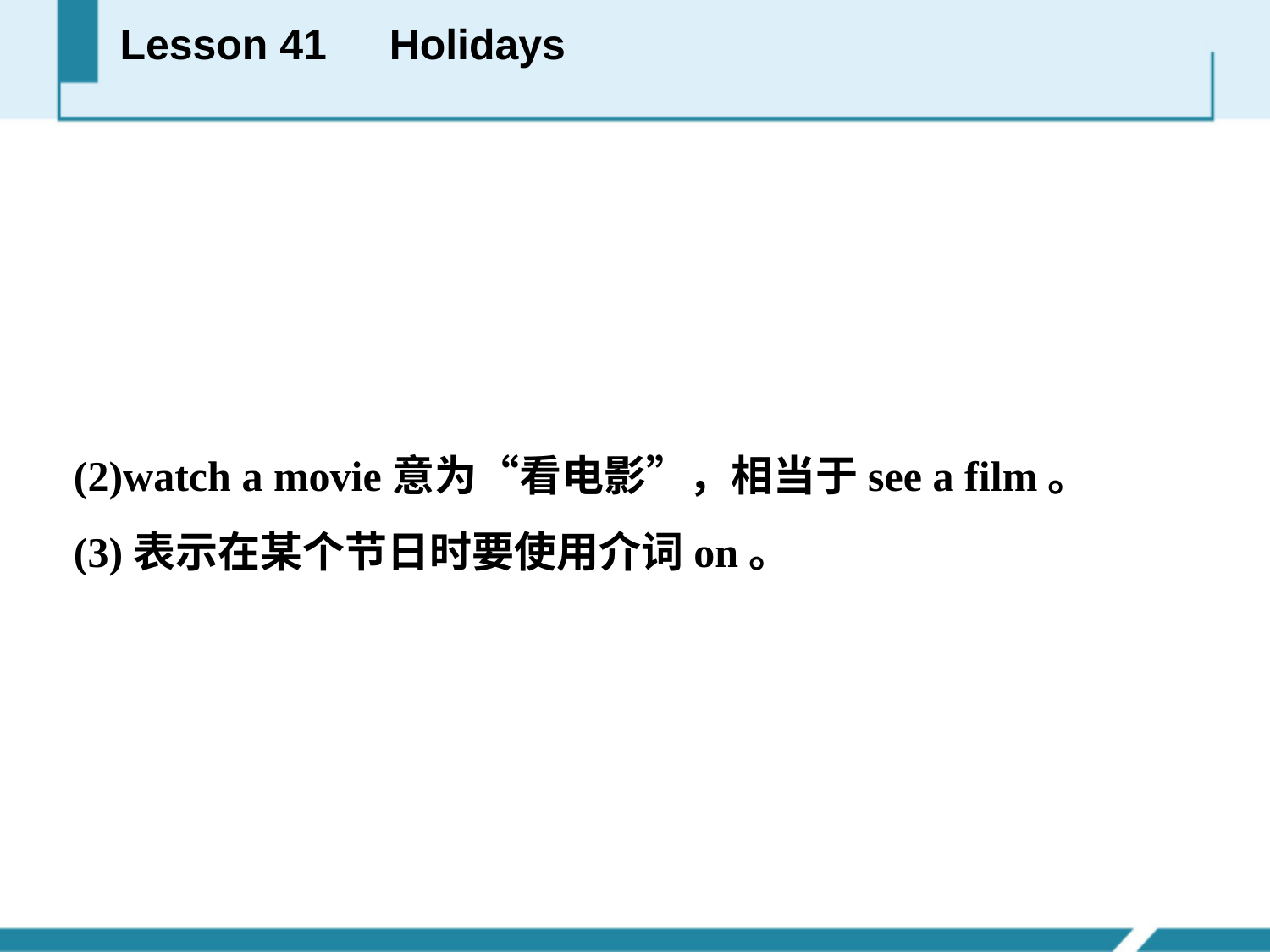

Lesson 41　Holidays
(2)watch a movie意为“看电影”，相当于see a film。
(3)表示在某个节日时要使用介词on。